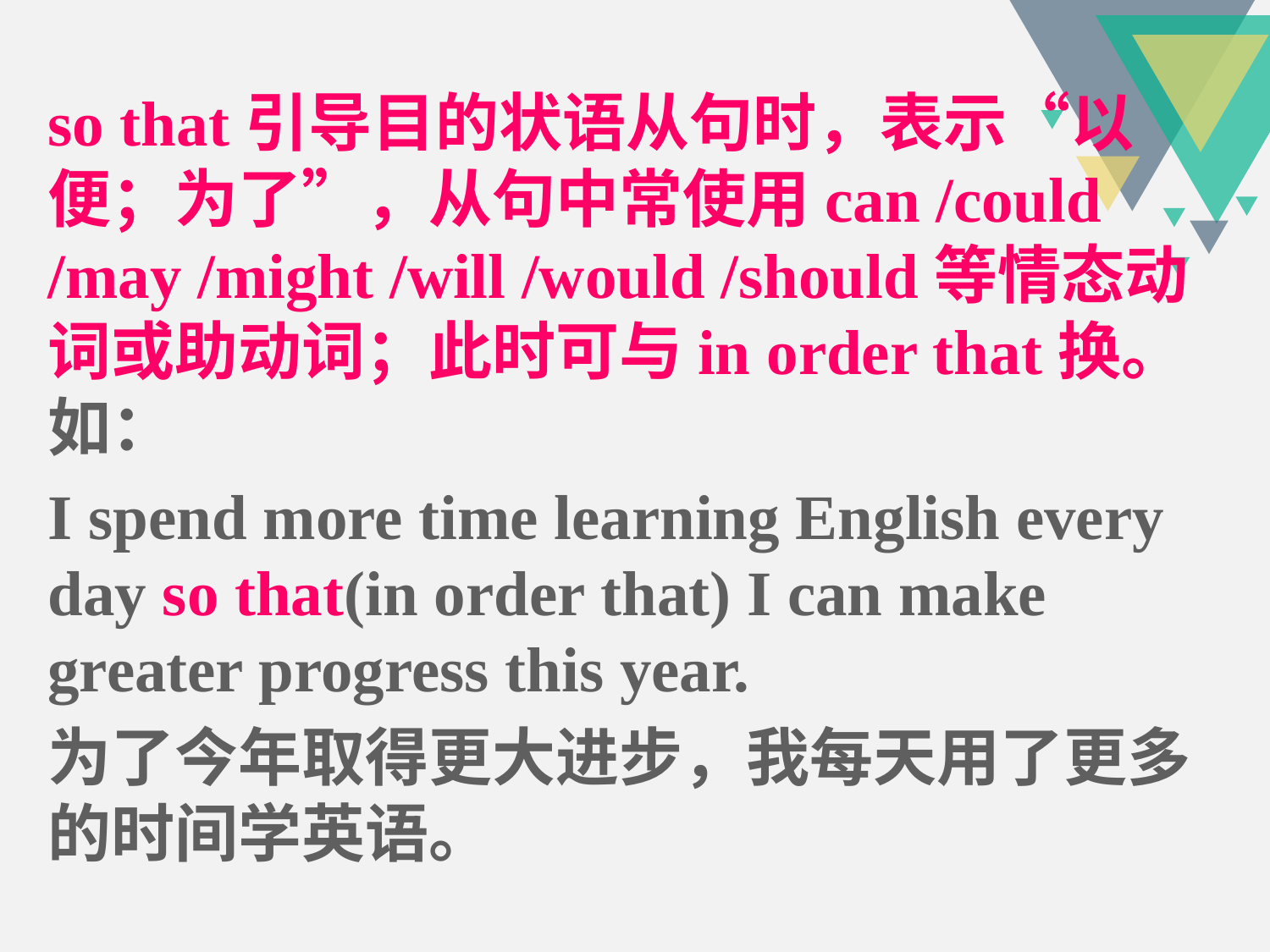

so that引导目的状语从句时，表示“以便；为了”，从句中常使用can /could /may /might /will /would /should等情态动词或助动词；此时可与in order that换。如：
I spend more time learning English every day so that(in order that) I can make greater progress this year.
为了今年取得更大进步，我每天用了更多的时间学英语。